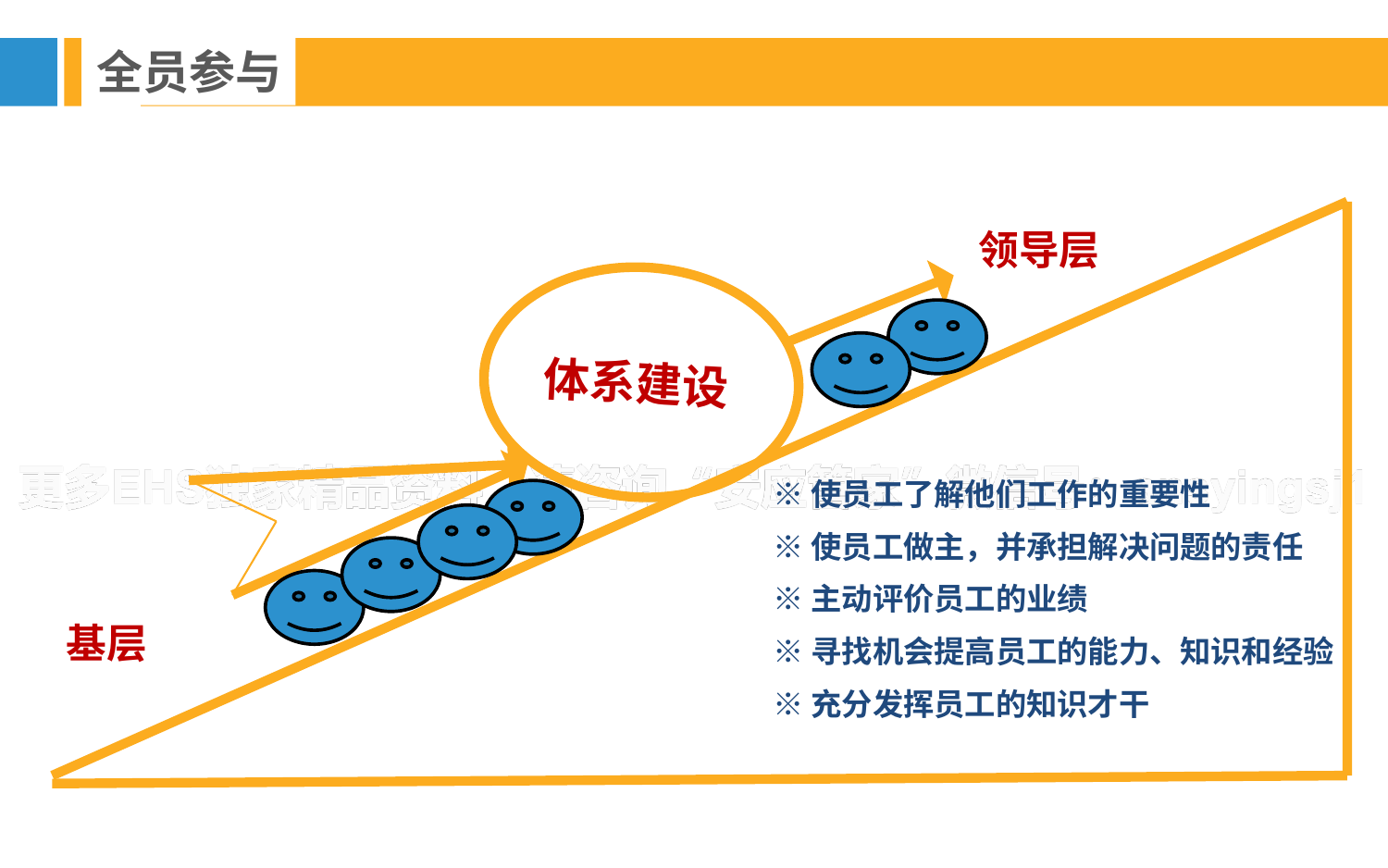

全员参与

领导层
体系建设

※使员工了解他们工作的重要性
※使员工做主，并承担解决问题的责任
※主动评价员工的业绩
※寻找机会提高员工的能力、知识和经验
※充分发挥员工的知识才干

基层